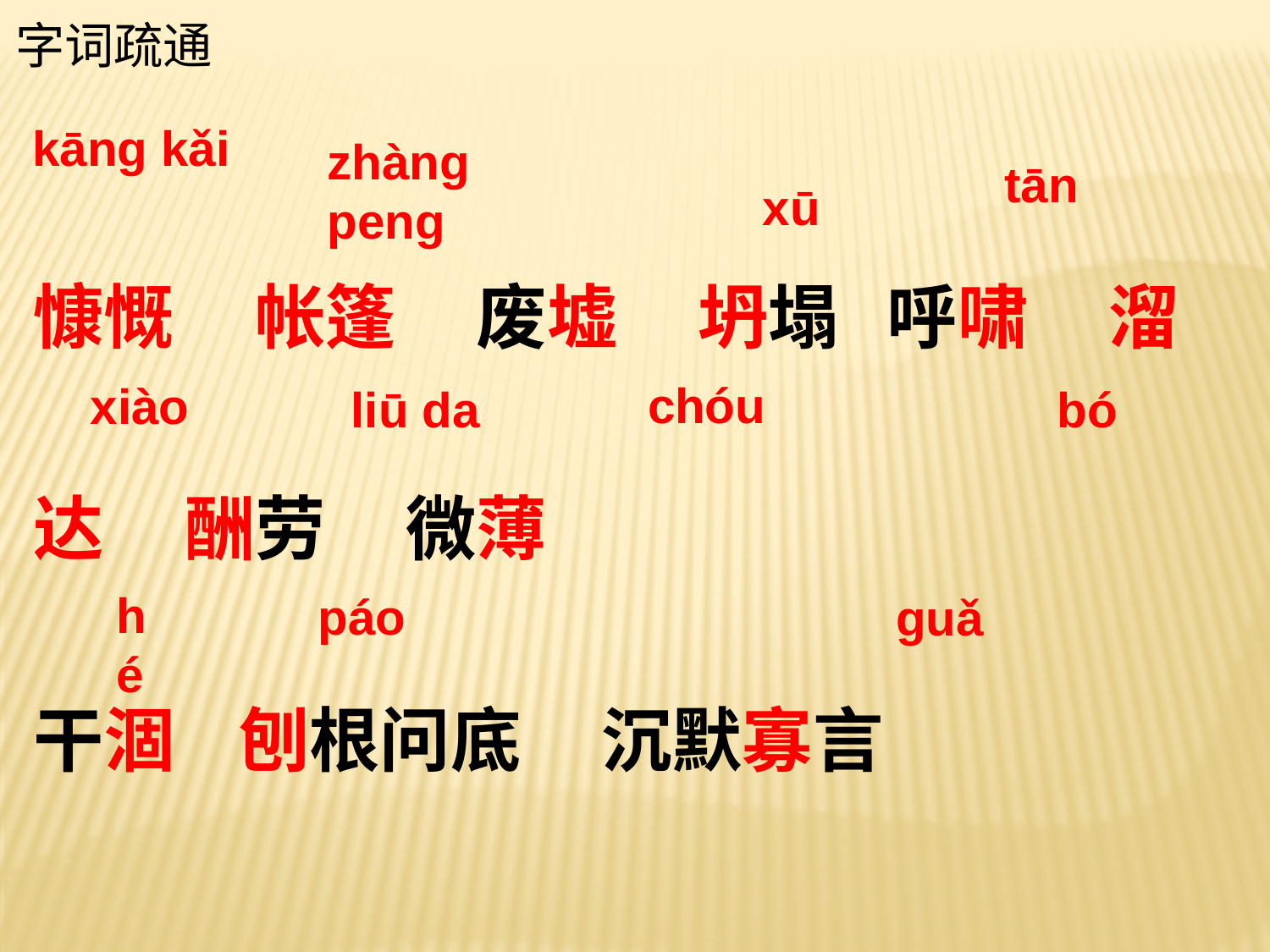

字词疏通

kāng kǎi
 xū
zhàng peng
慷慨     帐篷     废墟     坍塌   呼啸     溜达     酬劳     微薄
干涸    刨根问底     沉默寡言
tān
chóu
xiào
liū da
bó
hé
páo
guǎ